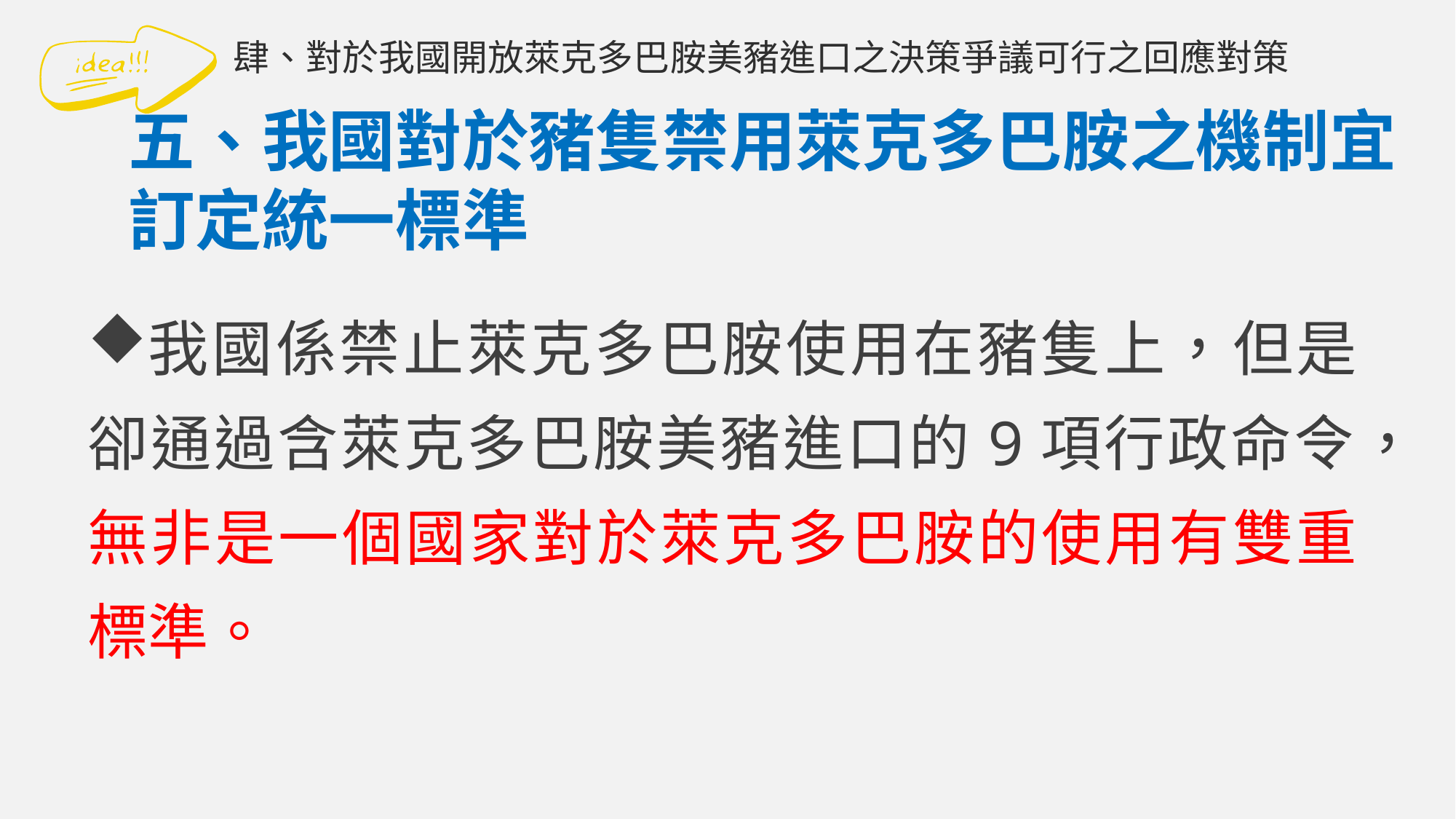

肆、對於我國開放萊克多巴胺美豬進口之決策爭議可行之回應對策
五、我國對於豬隻禁用萊克多巴胺之機制宜訂定統一標準
我國係禁止萊克多巴胺使用在豬隻上，但是卻通過含萊克多巴胺美豬進口的9項行政命令，無非是一個國家對於萊克多巴胺的使用有雙重標準。